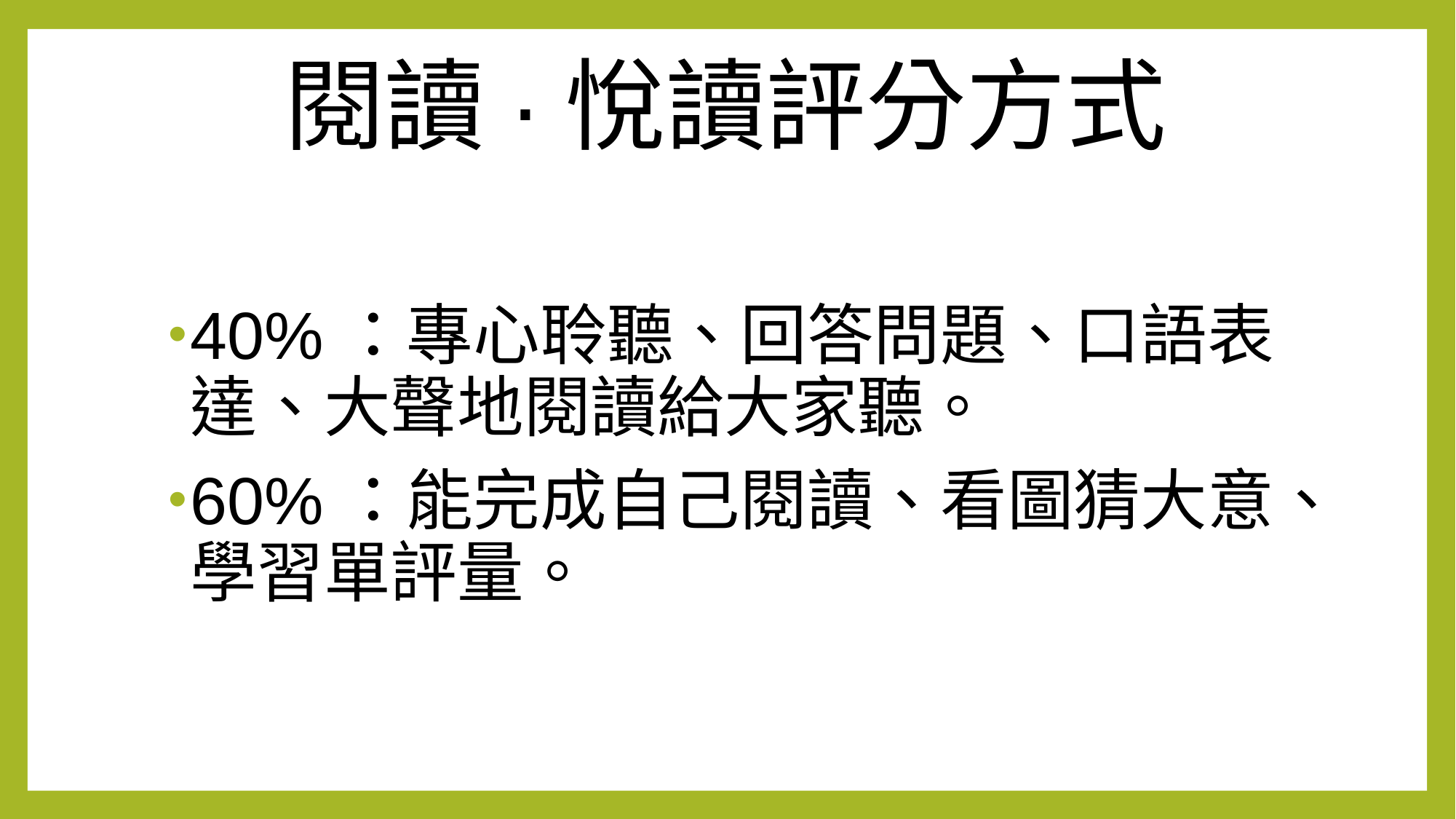

# 閱讀·悅讀評分方式

40%：專心聆聽、回答問題、口語表達、大聲地閱讀給大家聽。
60%：能完成自己閱讀、看圖猜大意、學習單評量。